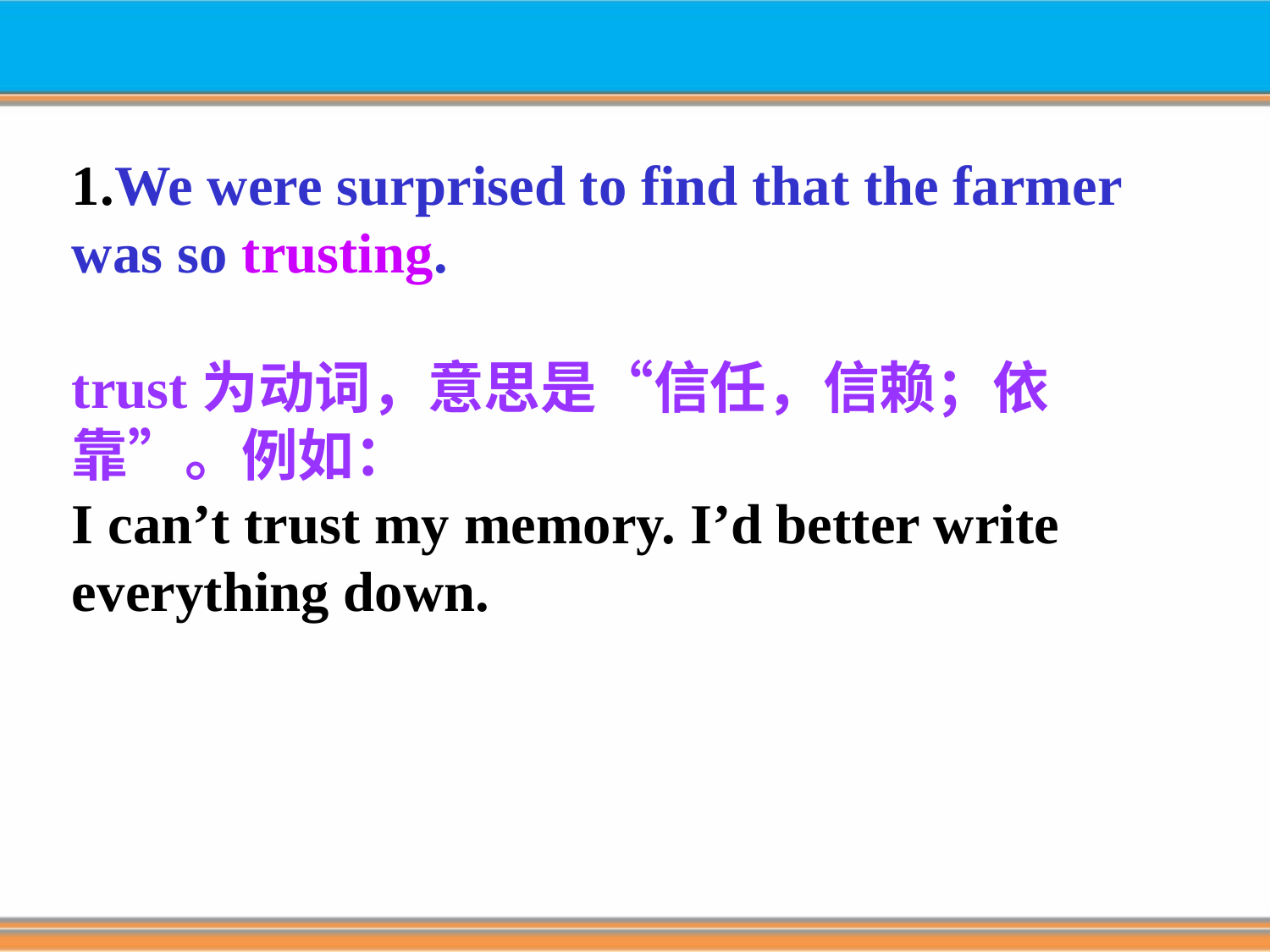

1.We were surprised to find that the farmer was so trusting.

trust为动词，意思是“信任，信赖；依靠”。例如：
I can’t trust my memory. I’d better write everything down.